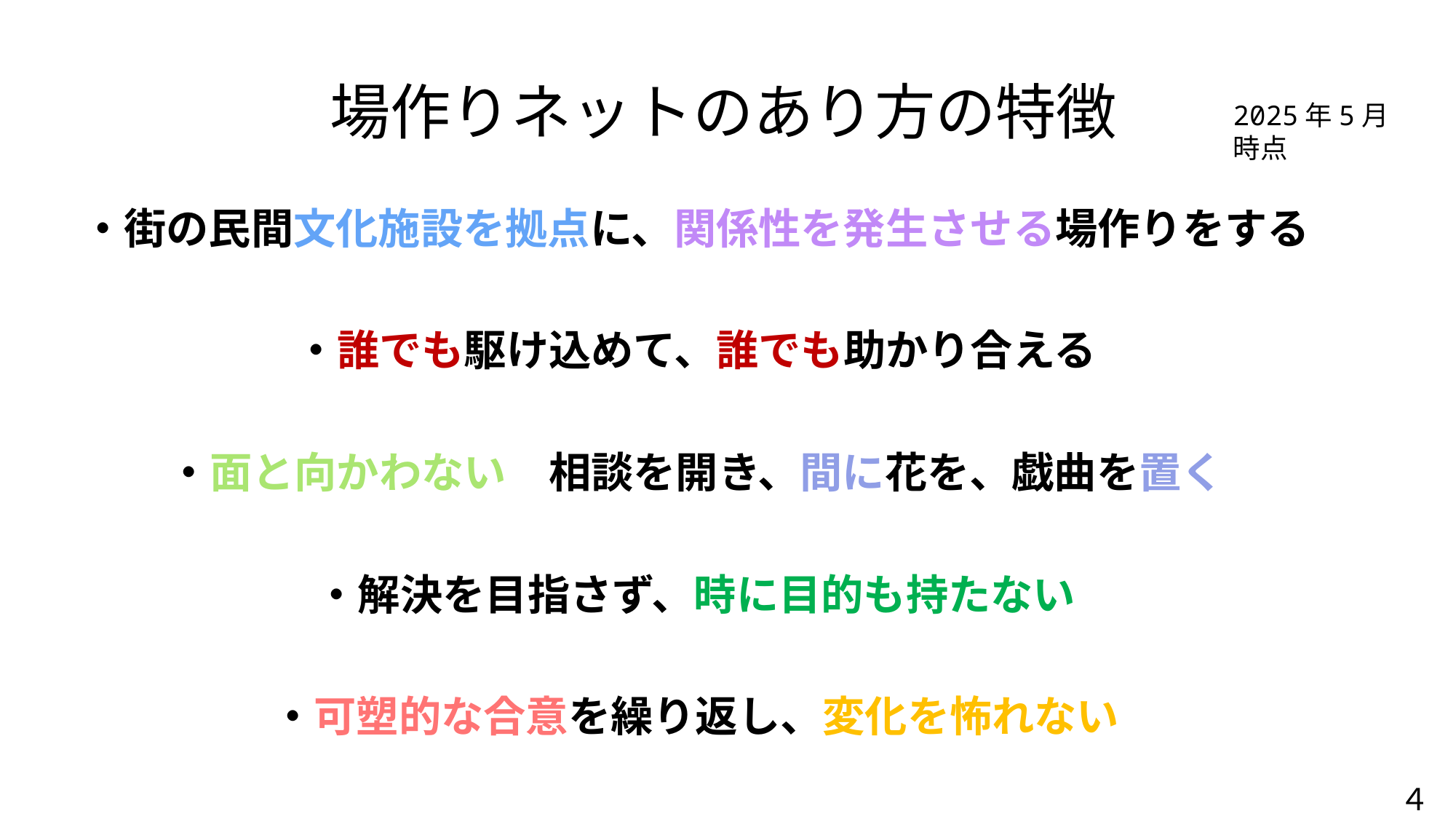

# 場作りネットのあり方の特徴
2025年5月時点
・街の民間文化施設を拠点に、関係性を発生させる場作りをする

・誰でも駆け込めて、誰でも助かり合える

・面と向かわない　相談を開き、間に花を、戯曲を置く

・解決を目指さず、時に目的も持たない

・可塑的な合意を繰り返し、変化を怖れない
４